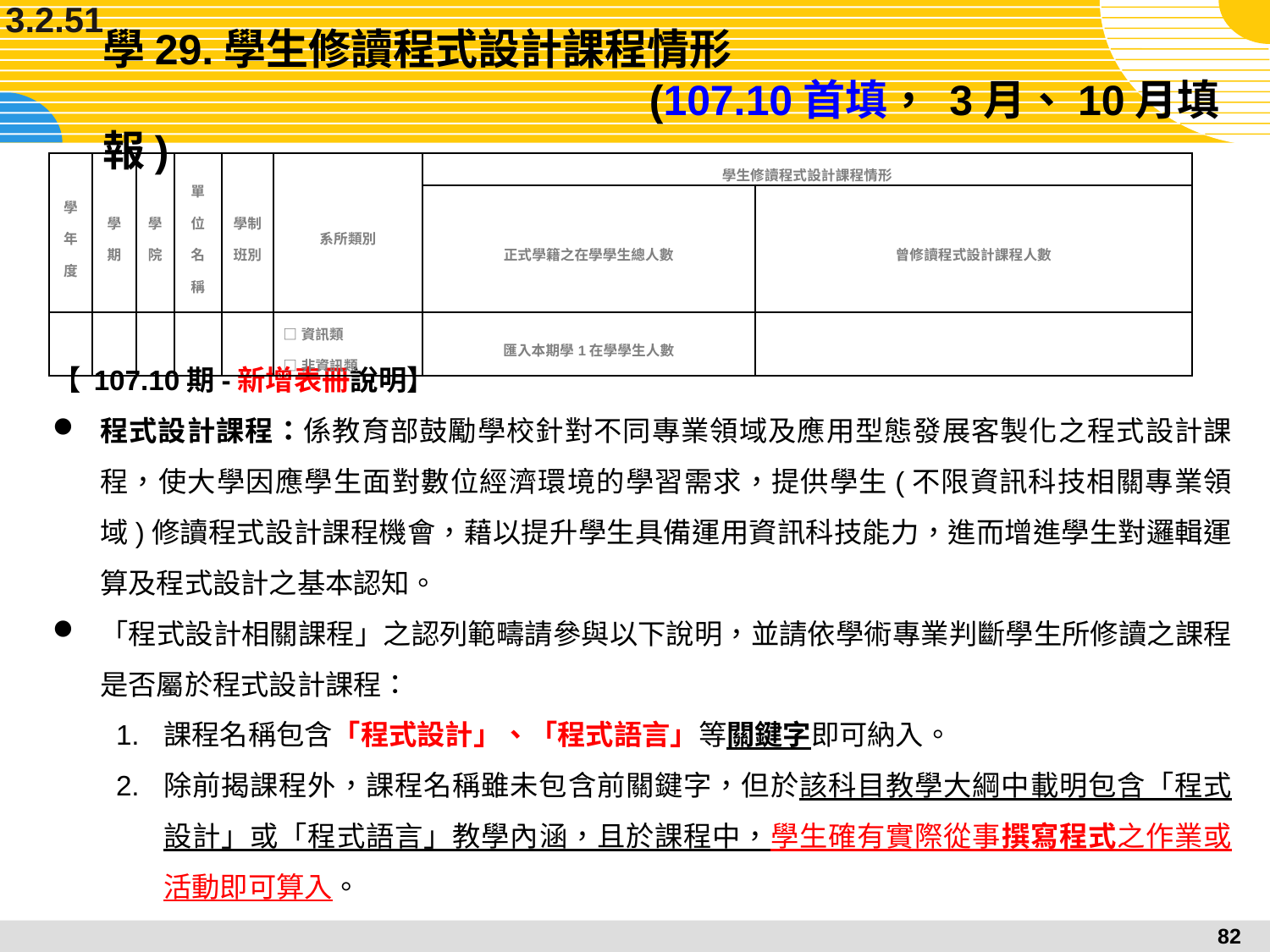

3.2.51
# 學29.學生修讀程式設計課程情形 (107.10首填， 3月、10月填報)
| 學年度 | 學期 | 學院 | 單位名稱 | 學制班別 | 系所類別 | 學生修讀程式設計課程情形 |  |
| --- | --- | --- | --- | --- | --- | --- | --- |
|  |  |  |  |  |  | 正式學籍之在學學生總人數 | 曾修讀程式設計課程人數 |
|  |  |  |  |  | □資訊類 □非資訊類 | 匯入本期學1在學學生人數 |  |
【 107.10期-新增表冊說明】
程式設計課程：係教育部鼓勵學校針對不同專業領域及應用型態發展客製化之程式設計課程，使大學因應學生面對數位經濟環境的學習需求，提供學生(不限資訊科技相關專業領域)修讀程式設計課程機會，藉以提升學生具備運用資訊科技能力，進而增進學生對邏輯運算及程式設計之基本認知。
「程式設計相關課程」之認列範疇請參與以下說明，並請依學術專業判斷學生所修讀之課程是否屬於程式設計課程：
課程名稱包含「程式設計」、「程式語言」等關鍵字即可納入。
除前揭課程外，課程名稱雖未包含前關鍵字，但於該科目教學大綱中載明包含「程式設計」或「程式語言」教學內涵，且於課程中，學生確有實際從事撰寫程式之作業或活動即可算入。